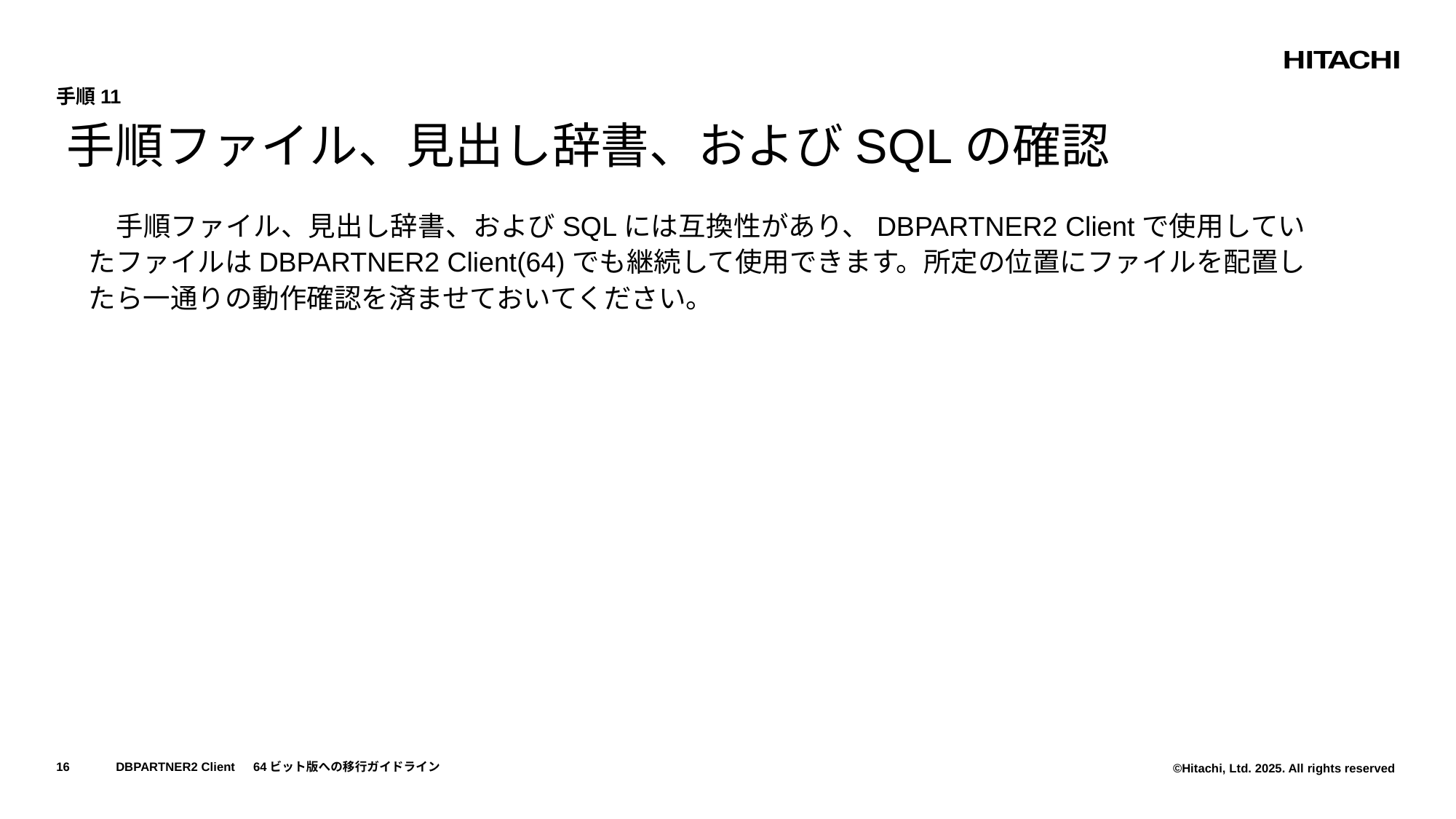

手順11
手順ファイル、見出し辞書、およびSQLの確認
　手順ファイル、見出し辞書、およびSQLには互換性があり、DBPARTNER2 Clientで使用していたファイルはDBPARTNER2 Client(64)でも継続して使用できます。所定の位置にファイルを配置したら一通りの動作確認を済ませておいてください。
16
DBPARTNER2 Client　64ビット版への移行ガイドライン